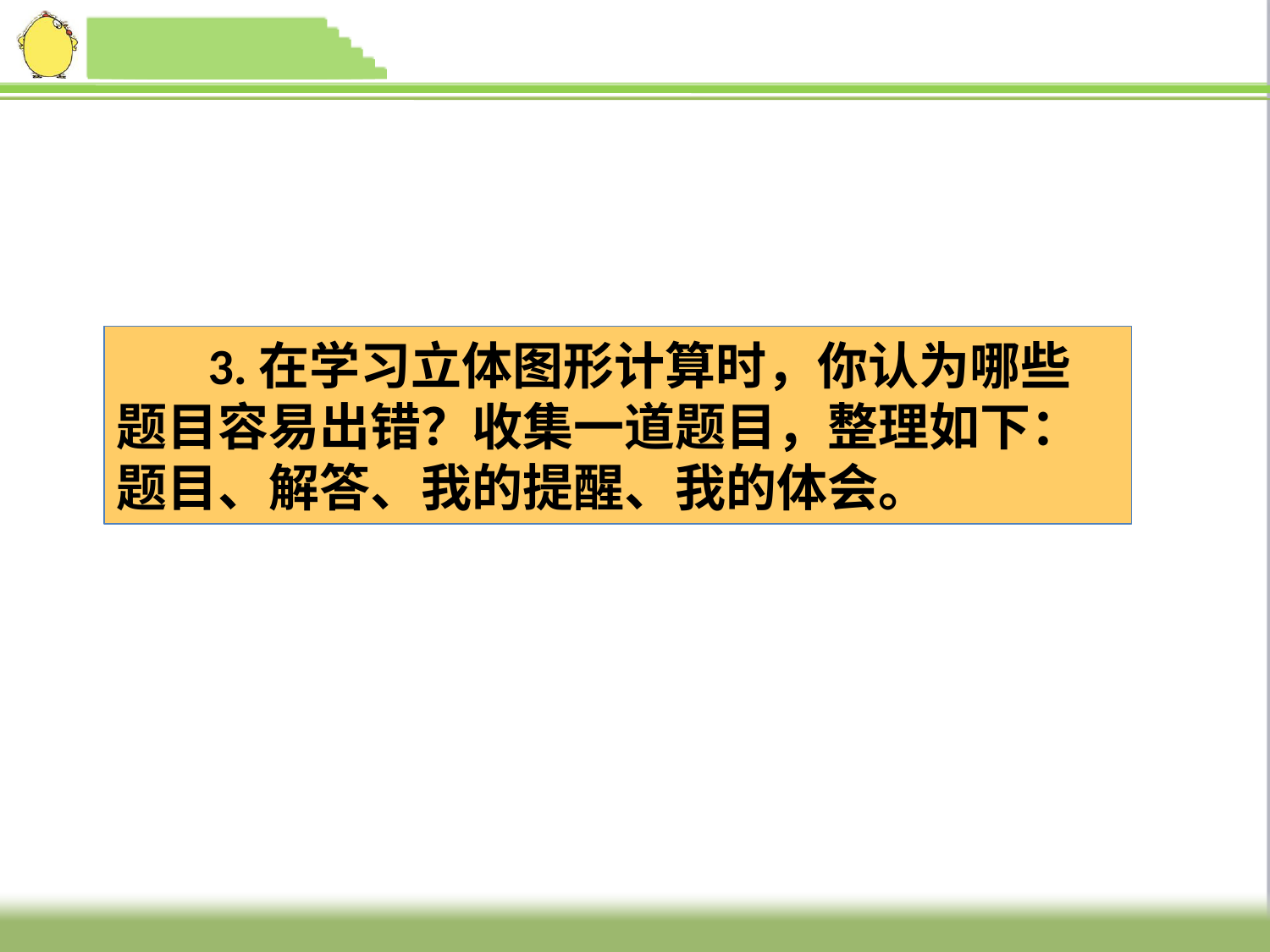

#
        3.在学习立体图形计算时，你认为哪些题目容易出错？收集一道题目，整理如下：题目、解答、我的提醒、我的体会。